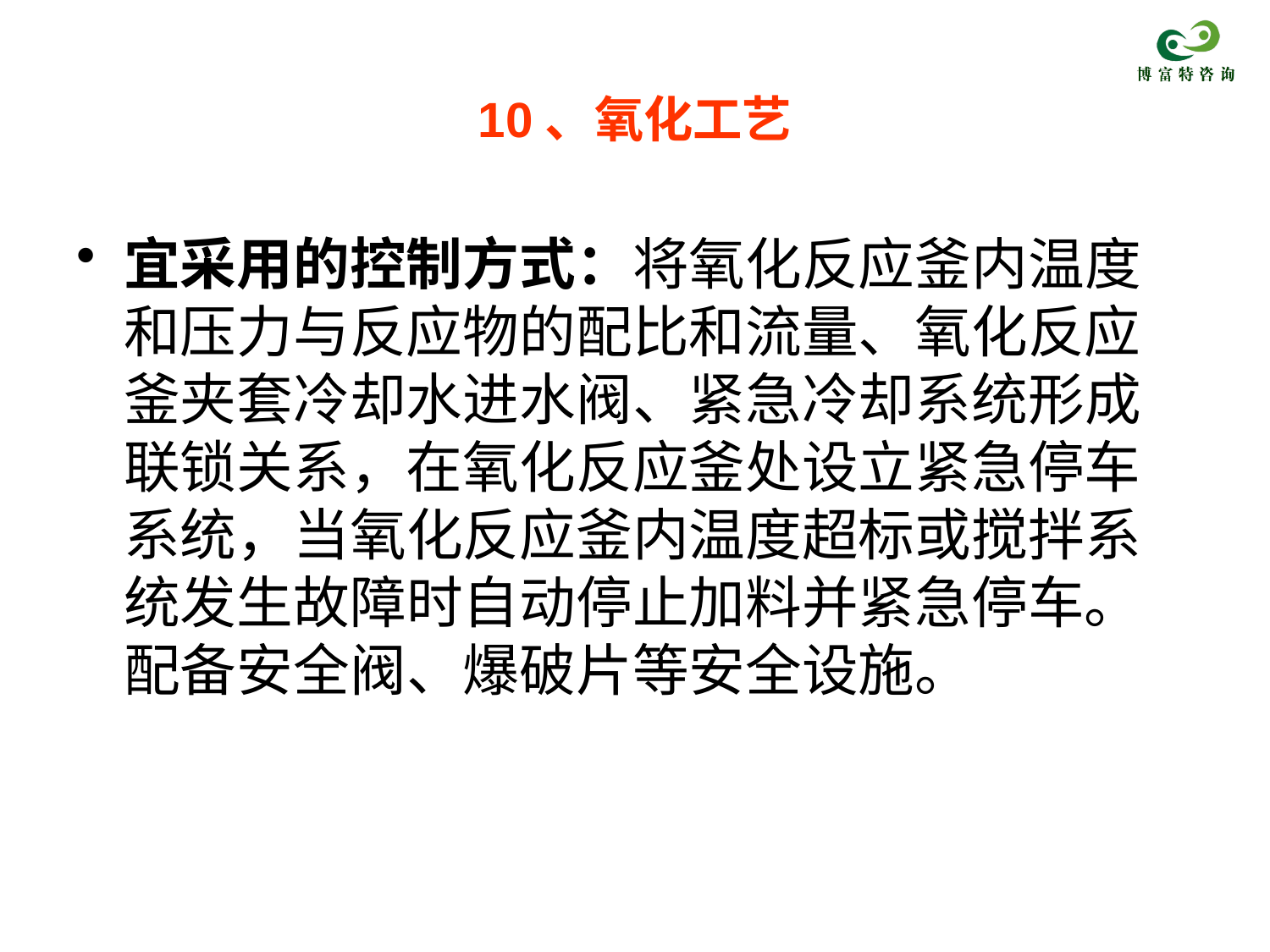

# 10、氧化工艺
宜采用的控制方式：将氧化反应釜内温度和压力与反应物的配比和流量、氧化反应釜夹套冷却水进水阀、紧急冷却系统形成联锁关系，在氧化反应釜处设立紧急停车系统，当氧化反应釜内温度超标或搅拌系统发生故障时自动停止加料并紧急停车。配备安全阀、爆破片等安全设施。